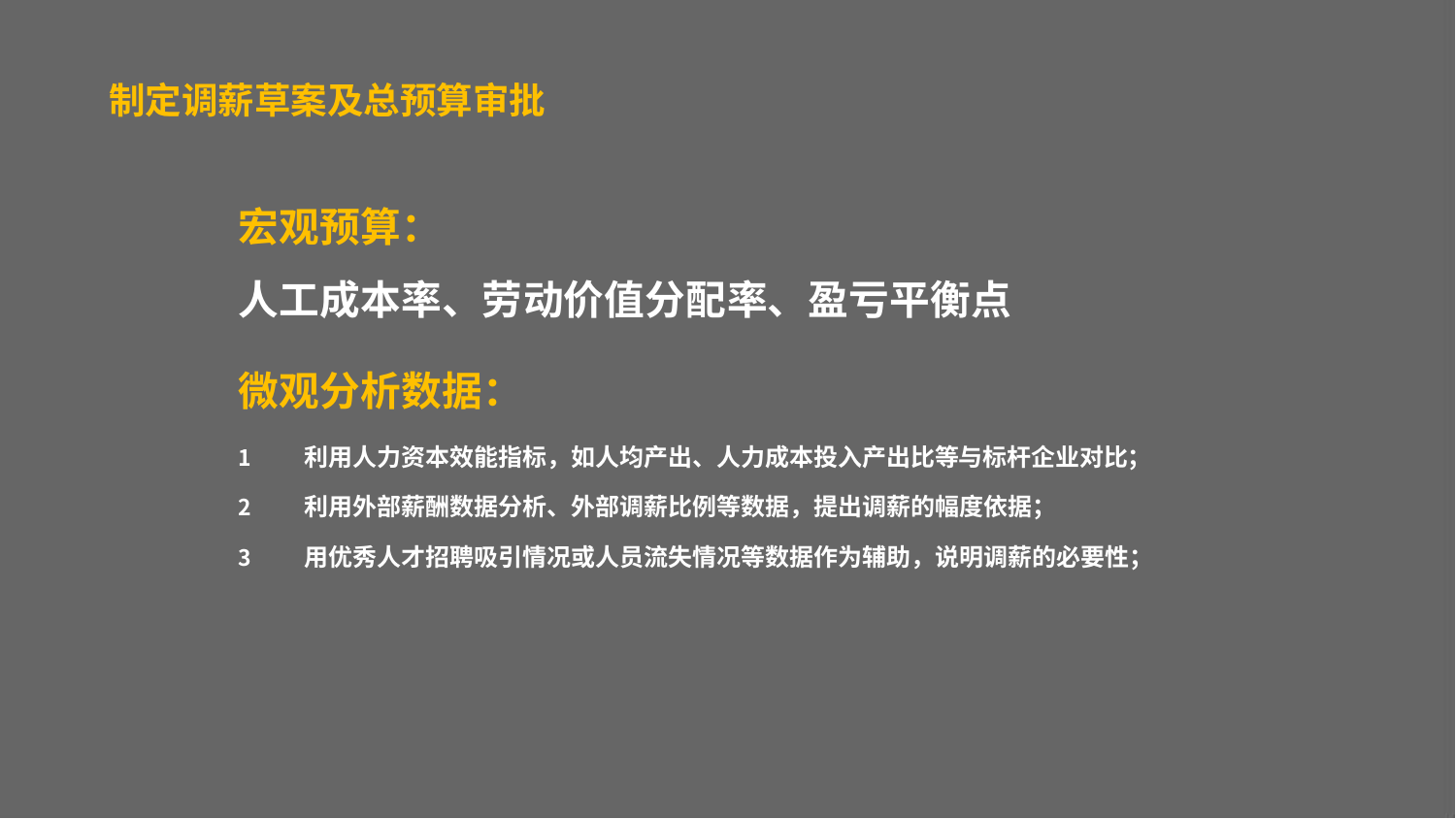

制定调薪草案及总预算审批
# 宏观预算：
人工成本率、劳动价值分配率、盈亏平衡点

微观分析数据：
利用人力资本效能指标，如人均产出、人力成本投入产出比等与标杆企业对比；

利用外部薪酬数据分析、外部调薪比例等数据，提出调薪的幅度依据；

用优秀人才招聘吸引情况或人员流失情况等数据作为辅助，说明调薪的必要性；